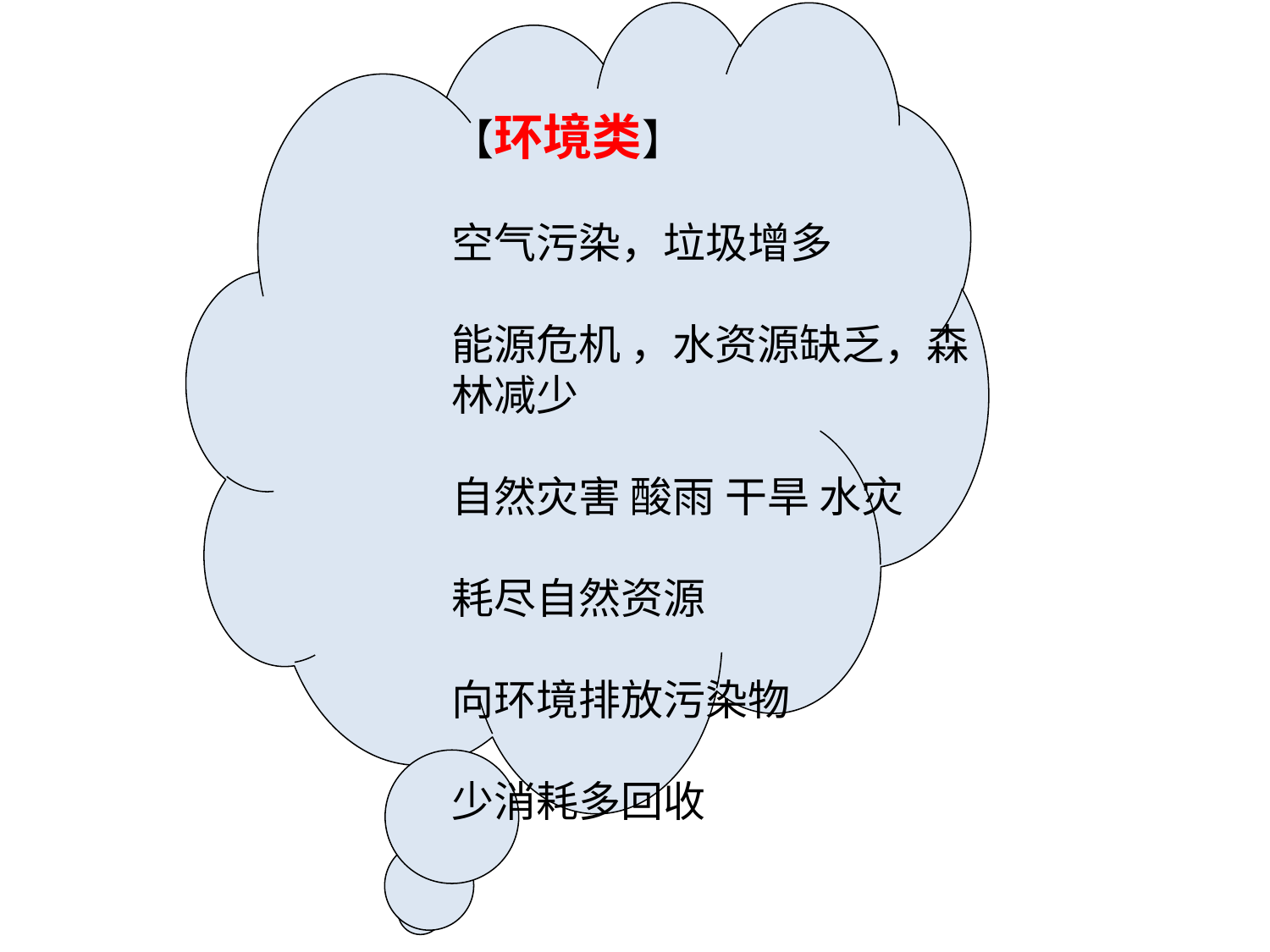

【环境类】

空气污染，垃圾增多

能源危机 ，水资源缺乏，森林减少

自然灾害 酸雨 干旱 水灾

耗尽自然资源

向环境排放污染物

少消耗多回收